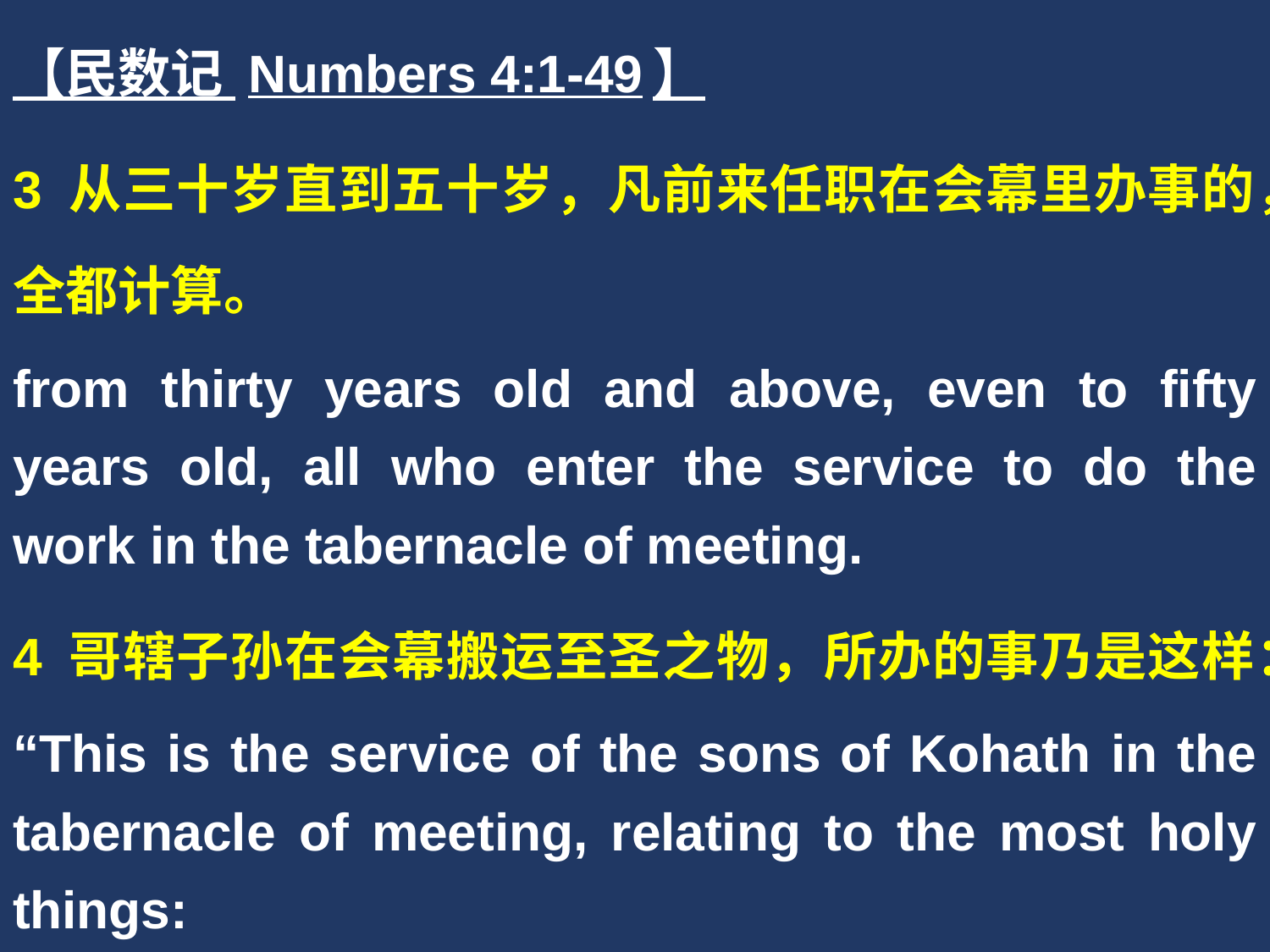

【民数记 Numbers 4:1-49】
3 从三十岁直到五十岁，凡前来任职在会幕里办事的，全都计算。
from thirty years old and above, even to fifty years old, all who enter the service to do the work in the tabernacle of meeting.
4 哥辖子孙在会幕搬运至圣之物，所办的事乃是这样：
“This is the service of the sons of Kohath in the tabernacle of meeting, relating to the most holy things: